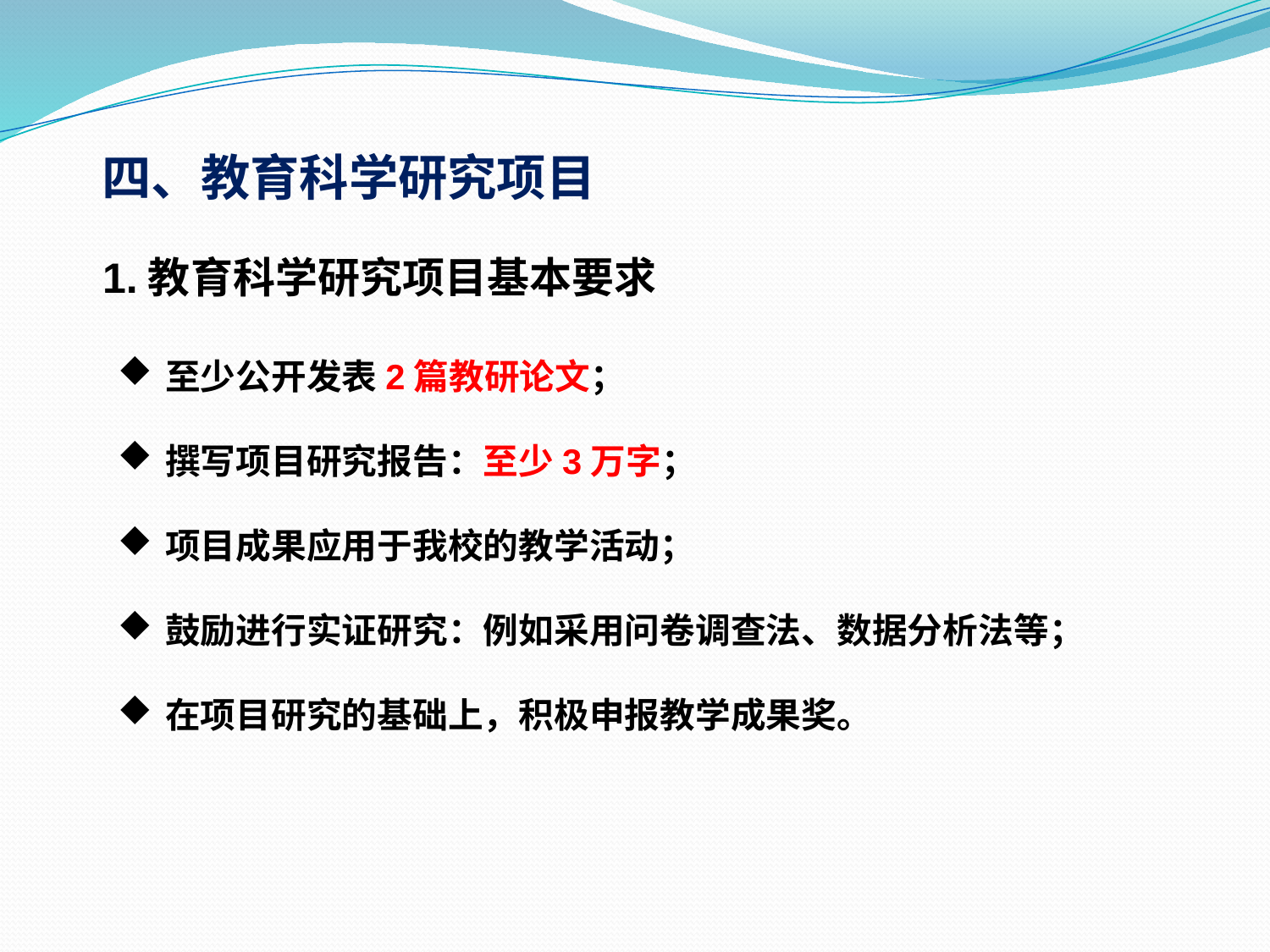

四、教育科学研究项目
1.教育科学研究项目基本要求
至少公开发表2篇教研论文；
撰写项目研究报告：至少3万字；
项目成果应用于我校的教学活动；
鼓励进行实证研究：例如采用问卷调查法、数据分析法等；
在项目研究的基础上，积极申报教学成果奖。